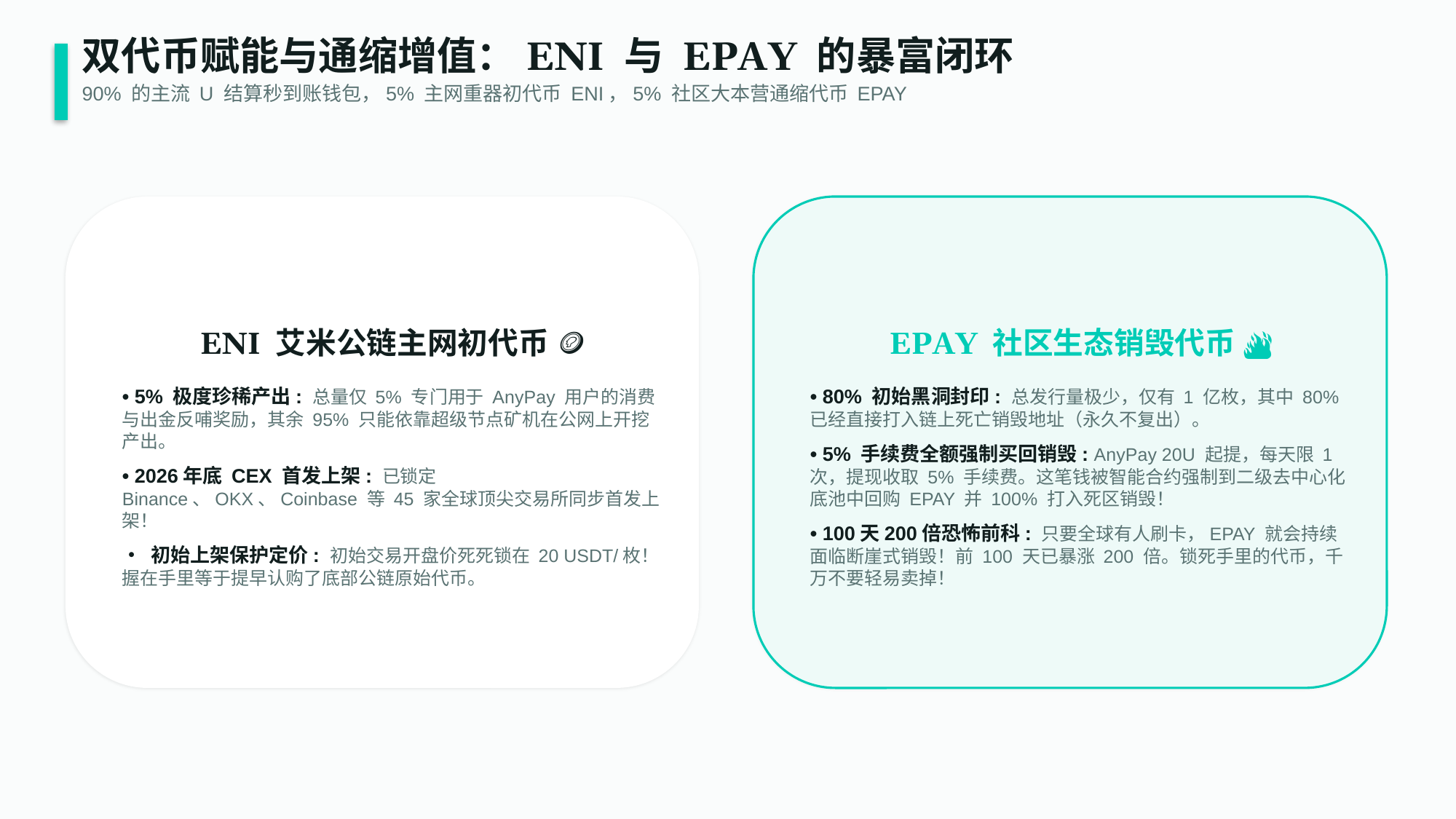

双代币赋能与通缩增值：ENI 与 EPAY 的暴富闭环
90% 的主流 U 结算秒到账钱包，5% 主网重器初代币 ENI，5% 社区大本营通缩代币 EPAY

ENI 艾米公链主网初代币 🪙
• 5% 极度珍稀产出: 总量仅 5% 专门用于 AnyPay 用户的消费与出金反哺奖励，其余 95% 只能依靠超级节点矿机在公网上开挖产出。
• 2026年底 CEX 首发上架: 已锁定 Binance、OKX、Coinbase 等 45 家全球顶尖交易所同步首发上架！
• 初始上架保护定价: 初始交易开盘价死死锁在 20 USDT/枚！握在手里等于提早认购了底部公链原始代币。
EPAY 社区生态销毁代币 🔥
• 80% 初始黑洞封印: 总发行量极少，仅有 1 亿枚，其中 80% 已经直接打入链上死亡销毁地址（永久不复出）。
• 5% 手续费全额强制买回销毁: AnyPay 20U 起提，每天限 1 次，提现收取 5% 手续费。这笔钱被智能合约强制到二级去中心化底池中回购 EPAY 并 100% 打入死区销毁！
• 100天200倍恐怖前科: 只要全球有人刷卡，EPAY 就会持续面临断崖式销毁！前 100 天已暴涨 200 倍。锁死手里的代币，千万不要轻易卖掉！